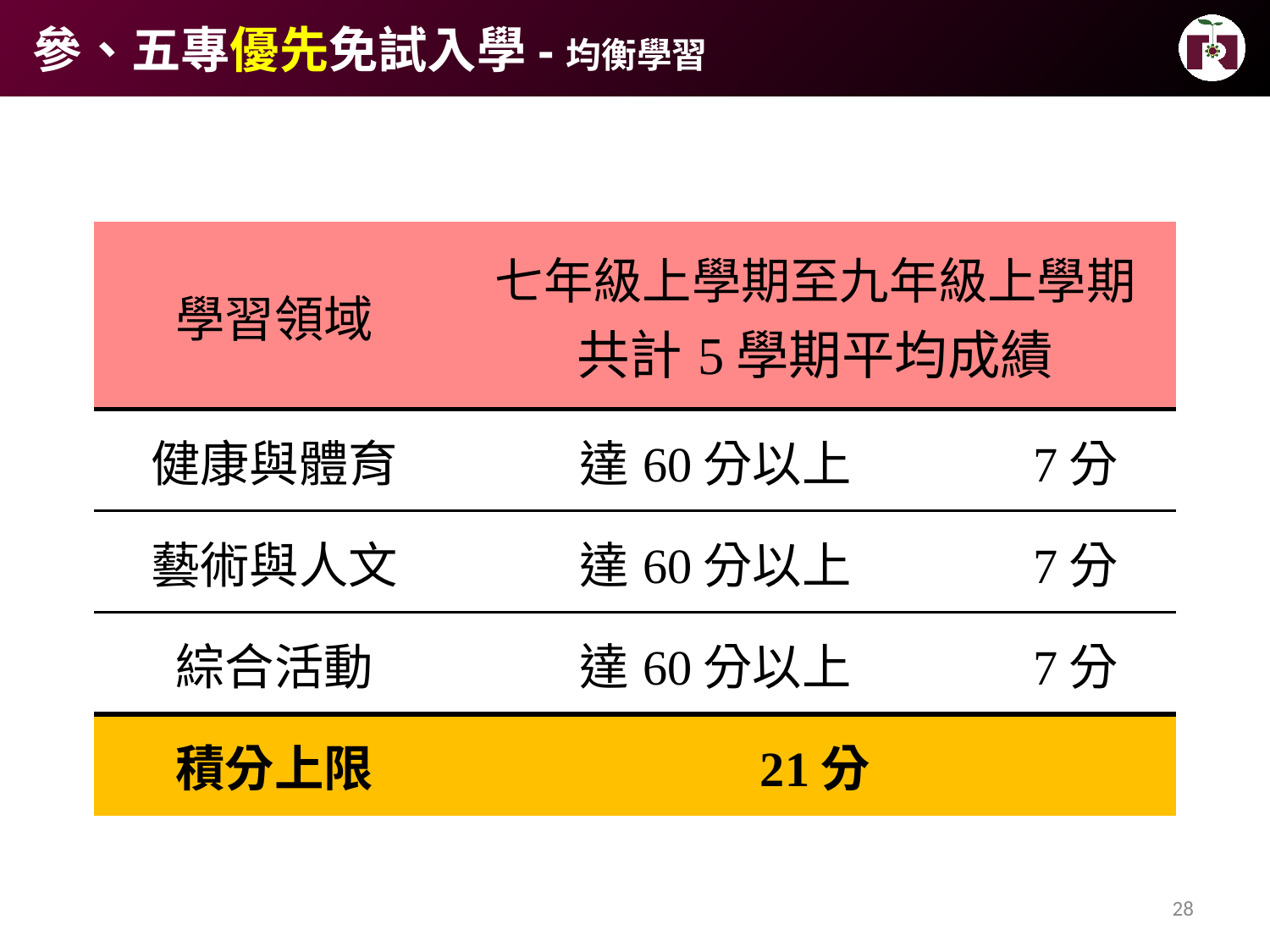

參、五專優先免試入學-均衡學習
| 學習領域 | 七年級上學期至九年級上學期 共計5學期平均成績 |  |
| --- | --- | --- |
| 健康與體育 | 達60分以上 | 7分 |
| 藝術與人文 | 達60分以上 | 7分 |
| 綜合活動 | 達60分以上 | 7分 |
| 積分上限 | 21分 |  |
28